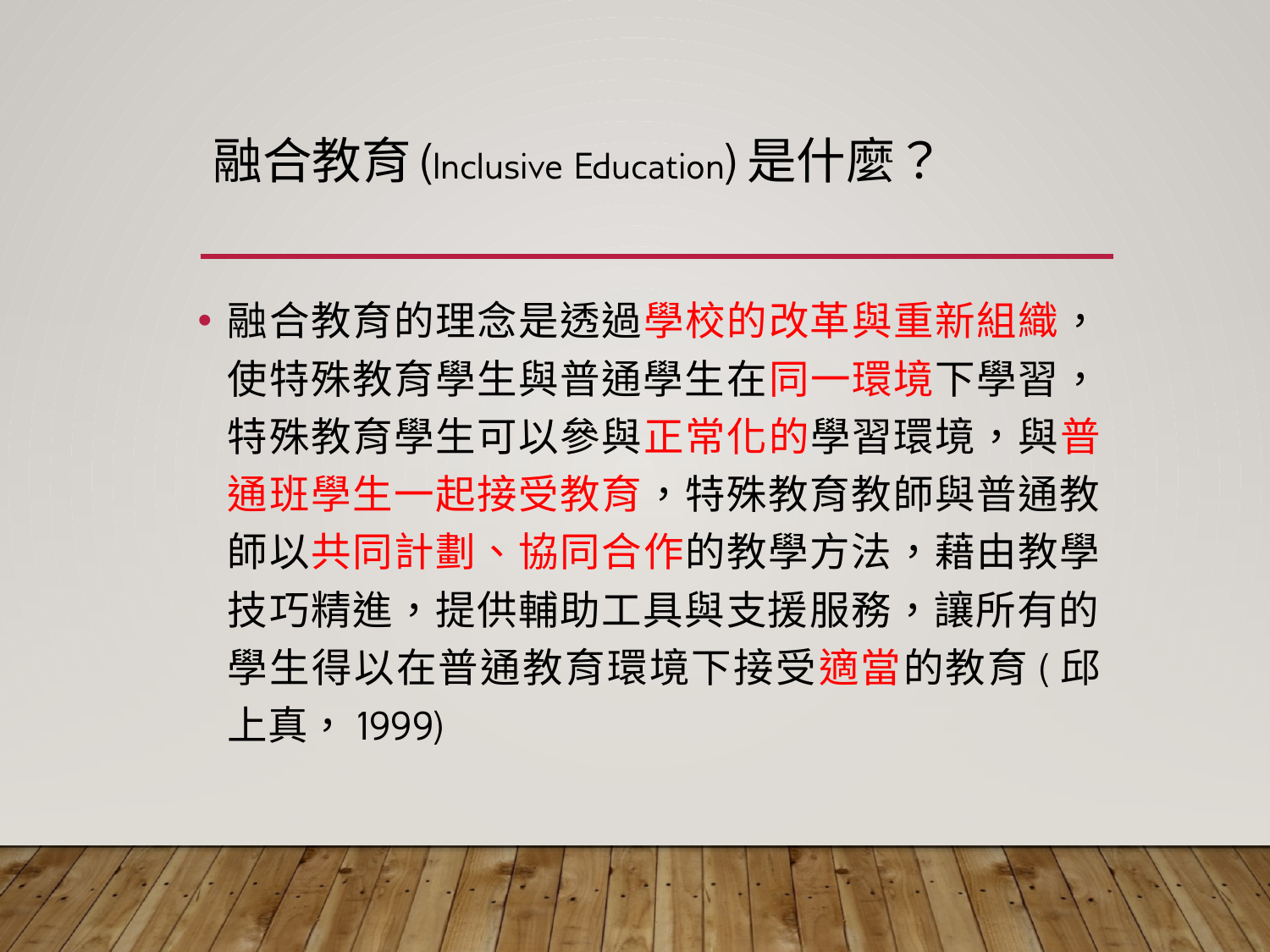

# 融合教育(Inclusive Education)是什麼？
融合教育的理念是透過學校的改革與重新組織，使特殊教育學生與普通學生在同一環境下學習，特殊教育學生可以參與正常化的學習環境，與普通班學生一起接受教育，特殊教育教師與普通教師以共同計劃、協同合作的教學方法，藉由教學技巧精進，提供輔助工具與支援服務，讓所有的學生得以在普通教育環境下接受適當的教育(邱上真，1999)